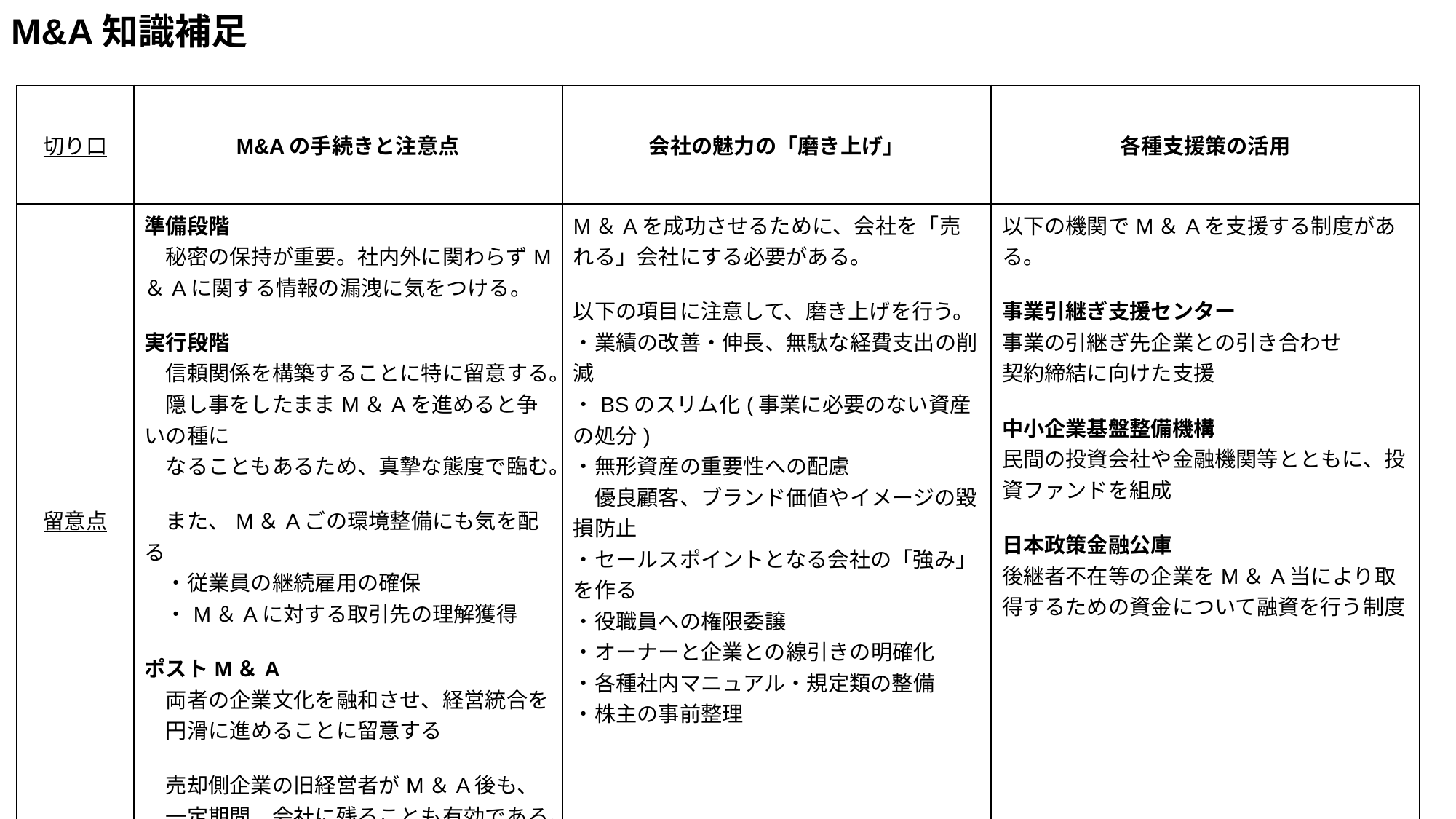

# M&A知識補足
| 切り口 | M&Aの手続きと注意点 | 会社の魅力の「磨き上げ」 | 各種支援策の活用 |
| --- | --- | --- | --- |
| 留意点 | 準備段階 　秘密の保持が重要。社内外に関わらずM＆Aに関する情報の漏洩に気をつける。 実行段階 　信頼関係を構築することに特に留意する。 　隠し事をしたままM＆Aを進めると争いの種に 　なることもあるため、真摯な態度で臨む。 　また、M＆Aごの環境整備にも気を配る 　・従業員の継続雇用の確保 　・M＆Aに対する取引先の理解獲得 ポストM＆A 　両者の企業文化を融和させ、経営統合を 　円滑に進めることに留意する 　売却側企業の旧経営者がM＆A後も、 　一定期間、会社に残ることも有効である。 | M＆Aを成功させるために、会社を「売れる」会社にする必要がある。 以下の項目に注意して、磨き上げを行う。 ・業績の改善・伸長、無駄な経費支出の削減 ・BSのスリム化(事業に必要のない資産の処分) ・無形資産の重要性への配慮 　優良顧客、ブランド価値やイメージの毀損防止 ・セールスポイントとなる会社の「強み」を作る ・役職員への権限委譲 ・オーナーと企業との線引きの明確化 ・各種社内マニュアル・規定類の整備 ・株主の事前整理 | 以下の機関でM＆Aを支援する制度がある。 事業引継ぎ支援センター 事業の引継ぎ先企業との引き合わせ 契約締結に向けた支援 中小企業基盤整備機構 民間の投資会社や金融機関等とともに、投資ファンドを組成 日本政策金融公庫 後継者不在等の企業をM＆A当により取得するための資金について融資を行う制度 |